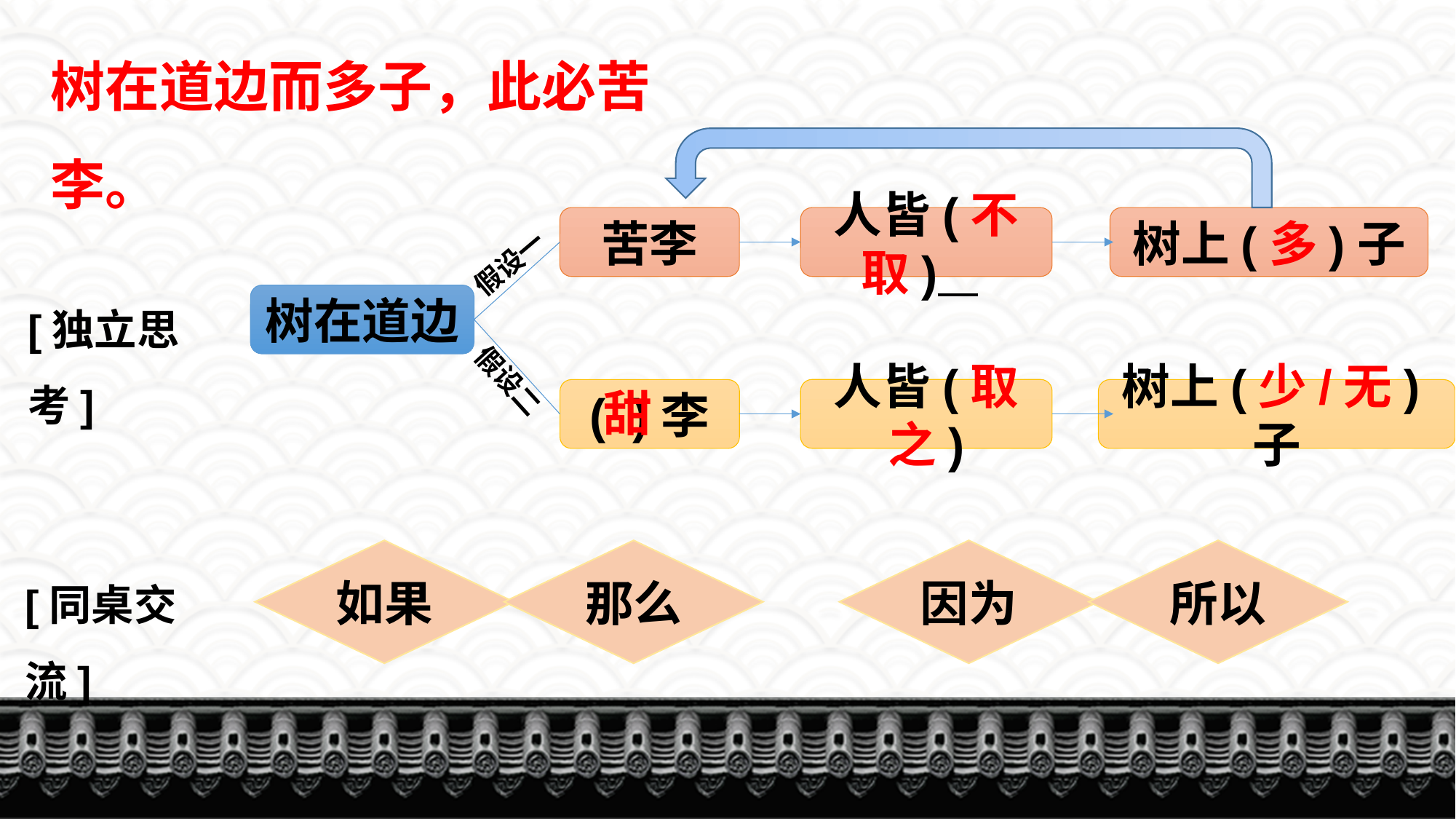

树在道边而多子，此必苦李。

苦李
人皆(不取)
树上(多)子
树在道边
人皆(取之)
(  )李
树上(少/无)子
假设一
假设二
[独立思考]
甜
如果
那么
因为
所以
[同桌交流]